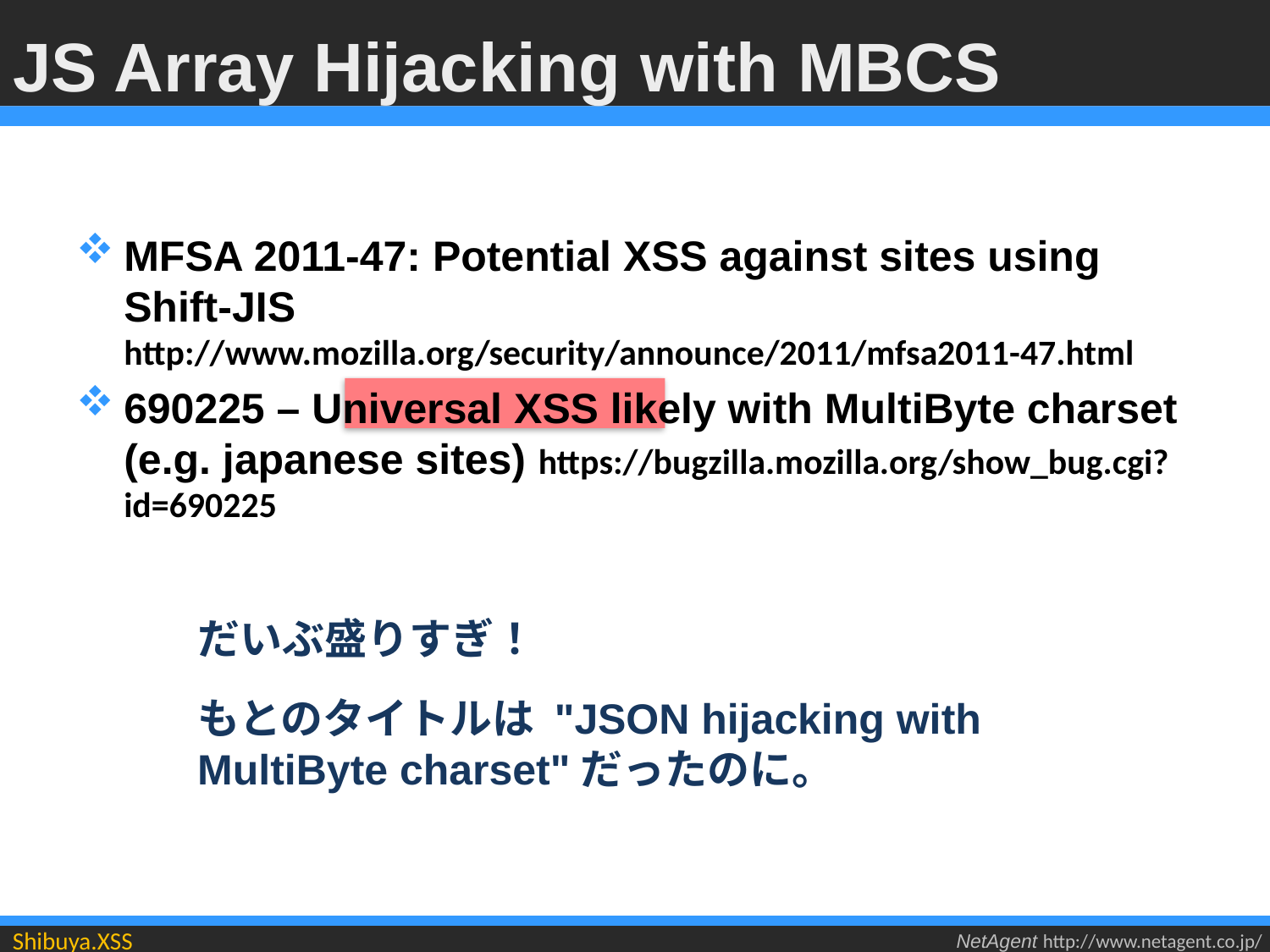

# JS Array Hijacking with MBCS
MFSA 2011-47: Potential XSS against sites using Shift-JIS
http://www.mozilla.org/security/announce/2011/mfsa2011-47.html
690225 – Universal XSS likely with MultiByte charset (e.g. japanese sites) https://bugzilla.mozilla.org/show_bug.cgi?id=690225

だいぶ盛りすぎ！
もとのタイトルは "JSON hijacking with MultiByte charset"だったのに。